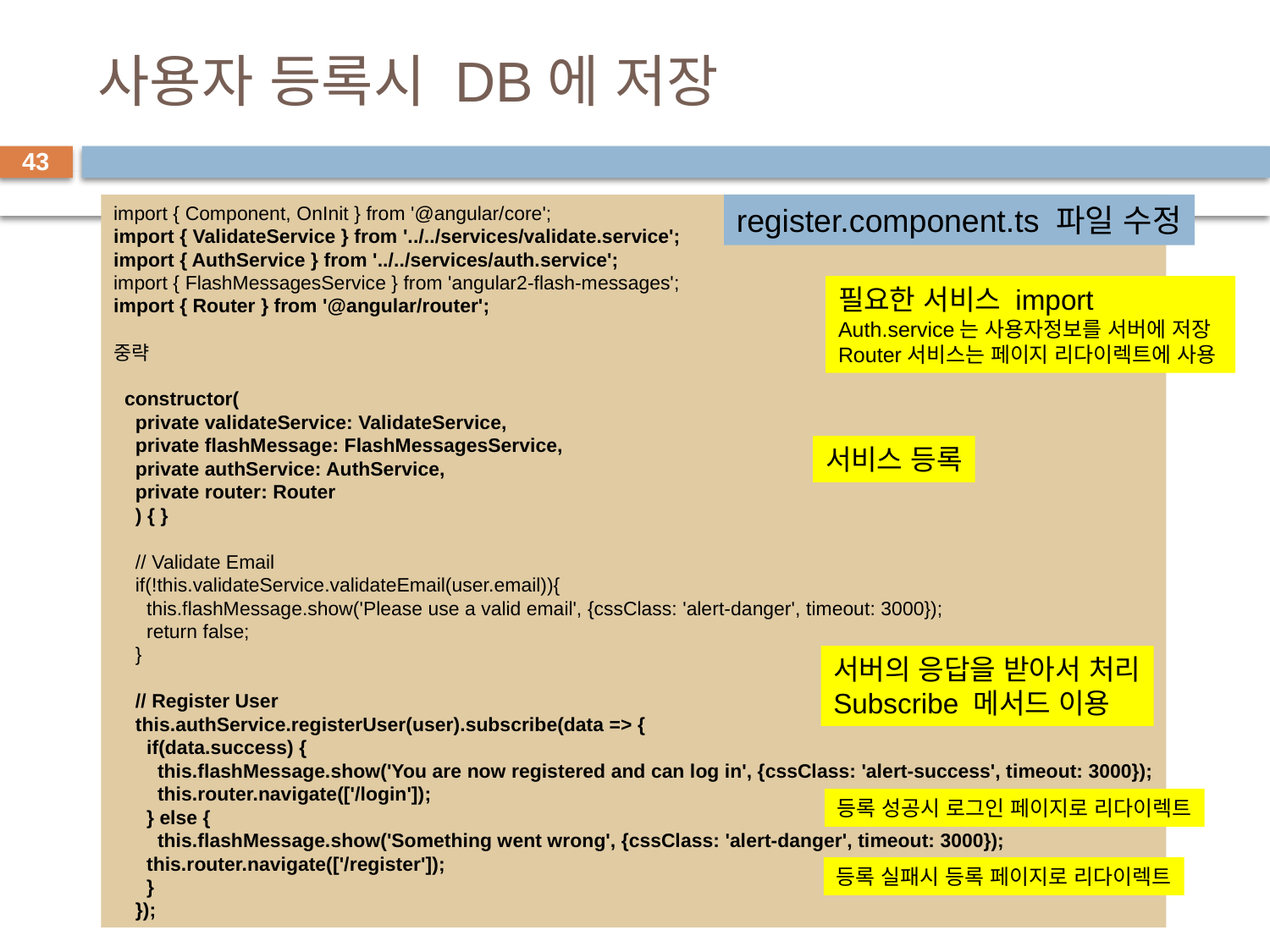

# 사용자 등록시 DB에 저장
43
import { Component, OnInit } from '@angular/core';
import { ValidateService } from '../../services/validate.service';
import { AuthService } from '../../services/auth.service';
import { FlashMessagesService } from 'angular2-flash-messages';
import { Router } from '@angular/router';

중략

  constructor(
    private validateService: ValidateService,
    private flashMessage: FlashMessagesService,
    private authService: AuthService,
    private router: Router
    ) { }

    // Validate Email
    if(!this.validateService.validateEmail(user.email)){
      this.flashMessage.show('Please use a valid email', {cssClass: 'alert-danger', timeout: 3000});
      return false;
    }

    // Register User
    this.authService.registerUser(user).subscribe(data => {
      if(data.success) {
        this.flashMessage.show('You are now registered and can log in', {cssClass: 'alert-success', timeout: 3000});
        this.router.navigate(['/login']);
      } else {
        this.flashMessage.show('Something went wrong', {cssClass: 'alert-danger', timeout: 3000});
      this.router.navigate(['/register']);
      }
    });
register.component.ts 파일 수정
필요한 서비스 import
Auth.service는 사용자정보를 서버에 저장
Router서비스는 페이지 리다이렉트에 사용
서비스 등록
서버의 응답을 받아서 처리
Subscribe 메서드 이용
등록 성공시 로그인 페이지로 리다이렉트
등록 실패시 등록 페이지로 리다이렉트